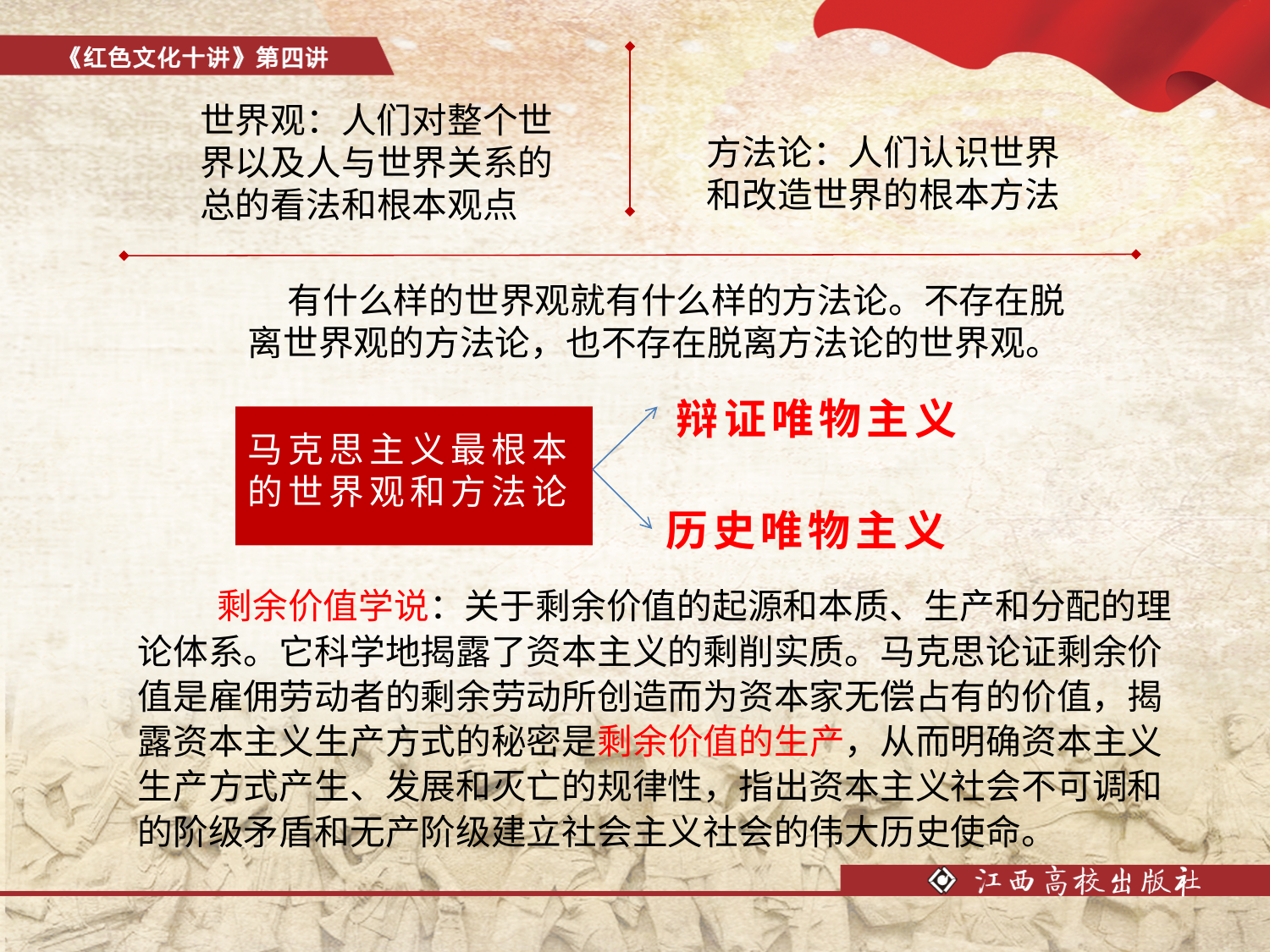

世界观：人们对整个世界以及人与世界关系的总的看法和根本观点
方法论：人们认识世界和改造世界的根本方法
    有什么样的世界观就有什么样的方法论。不存在脱离世界观的方法论，也不存在脱离方法论的世界观。
辩证唯物主义

马克思主义最根本的世界观和方法论

历史唯物主义
          剩余价值学说：关于剩余价值的起源和本质、生产和分配的理论体系。它科学地揭露了资本主义的剩削实质。马克思论证剩余价值是雇佣劳动者的剩余劳动所创造而为资本家无偿占有的价值，揭露资本主义生产方式的秘密是剩余价值的生产，从而明确资本主义生产方式产生、发展和灭亡的规律性，指出资本主义社会不可调和的阶级矛盾和无产阶级建立社会主义社会的伟大历史使命。